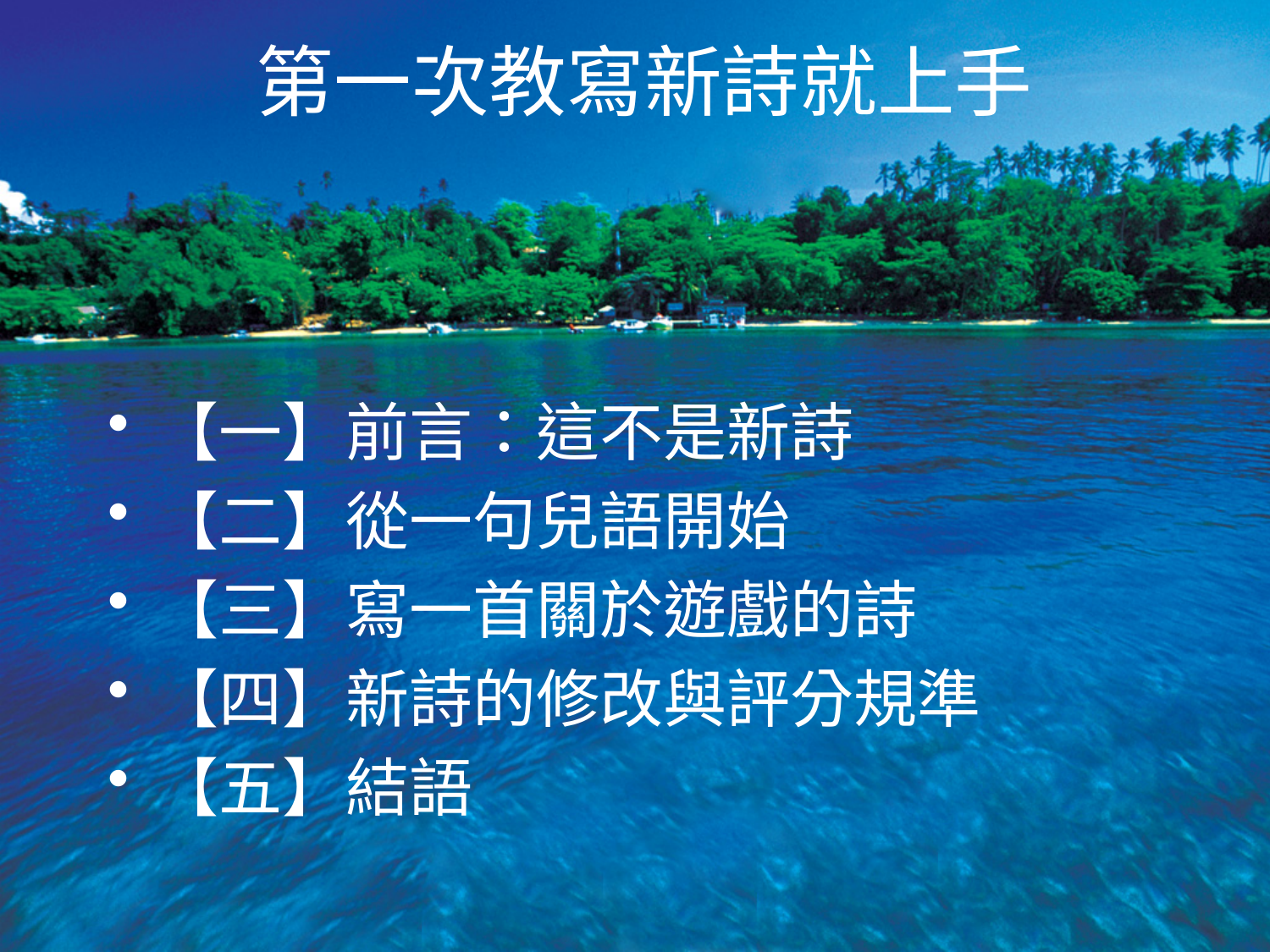

# 第一次教寫新詩就上手
【一】前言：這不是新詩
【二】從一句兒語開始
【三】寫一首關於遊戲的詩
【四】新詩的修改與評分規準
【五】結語